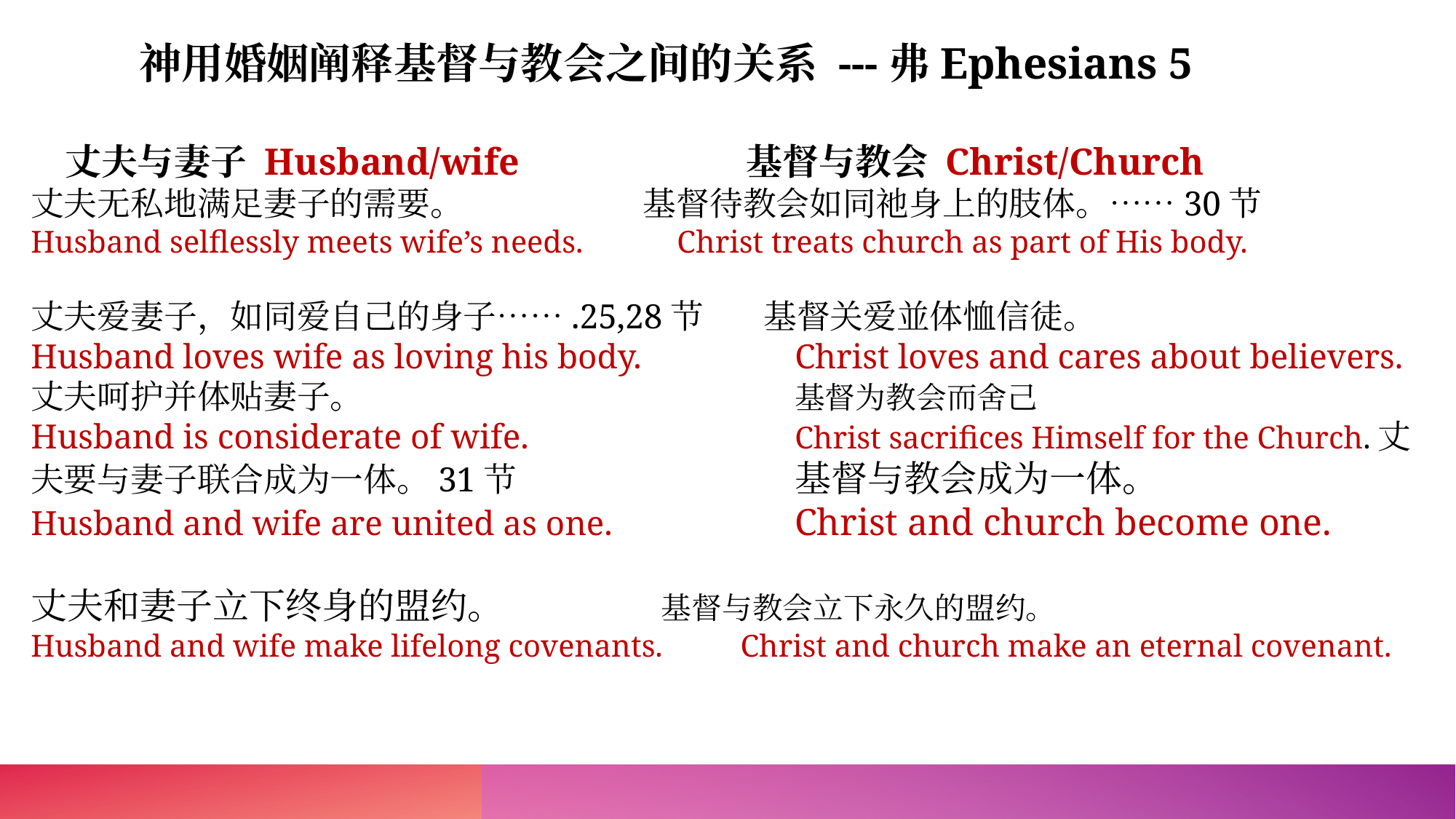

神用婚姻阐释基督与教会之间的关系 ---弗Ephesians 5

    丈夫与妻子 Husband/wife                       基督与教会 Christ/Church
丈夫无私地满足妻子的需要。                     基督待教会如同祂身上的肢体。……30节
Husband selflessly meets wife’s needs.            Christ treats church as part of His body.
丈夫爱妻子，如同爱自己的身子…….25,28节       基督关爱並体恤信徒。
Husband loves wife as loving his body.		Christ loves and cares about believers.
丈夫呵护并体贴妻子。				基督为教会而舍己
Husband is considerate of wife.			Christ sacrifices Himself for the Church.丈夫要与妻子联合成为一体。31节			基督与教会成为一体。
Husband and wife are united as one. 		Christ and church become one.

丈夫和妻子立下终身的盟约。                 基督与教会立下永久的盟约。
Husband and wife make lifelong covenants.	       Christ and church make an eternal covenant.